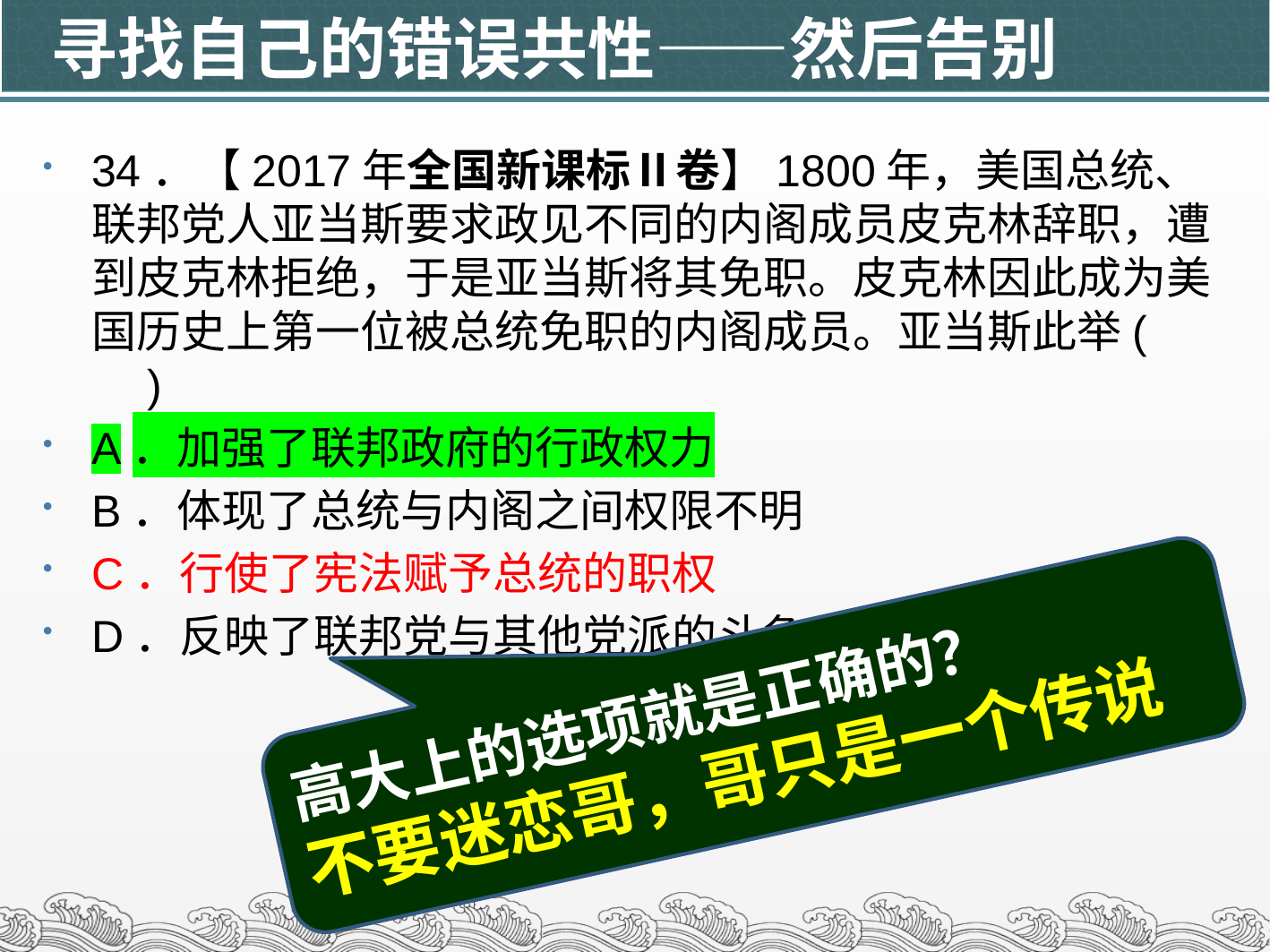

寻找自己的错误共性——然后告别
34．【2017年全国新课标Ⅱ卷】1800年，美国总统、联邦党人亚当斯要求政见不同的内阁成员皮克林辞职，遭到皮克林拒绝，于是亚当斯将其免职。皮克林因此成为美国历史上第一位被总统免职的内阁成员。亚当斯此举(　　)
A．加强了联邦政府的行政权力
B．体现了总统与内阁之间权限不明
C．行使了宪法赋予总统的职权
D．反映了联邦党与其他党派的斗争

高大上的选项就是正确的？
不要迷恋哥，哥只是一个传说